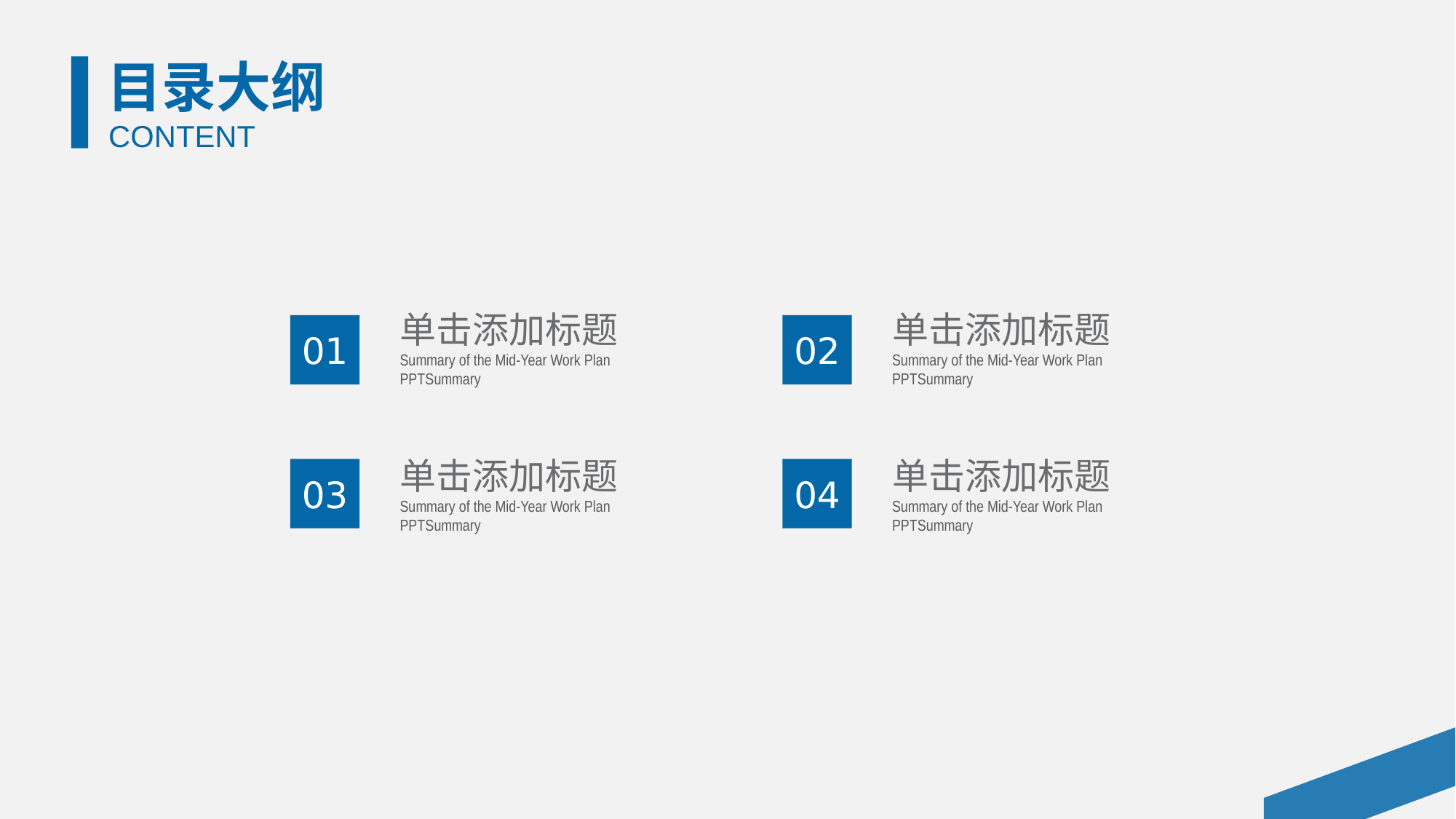

目录大纲

CONTENT
单击添加标题
单击添加标题
01
02
Summary of the Mid-Year Work Plan PPTSummary
Summary of the Mid-Year Work Plan PPTSummary
单击添加标题
单击添加标题
03
04
Summary of the Mid-Year Work Plan PPTSummary
Summary of the Mid-Year Work Plan PPTSummary